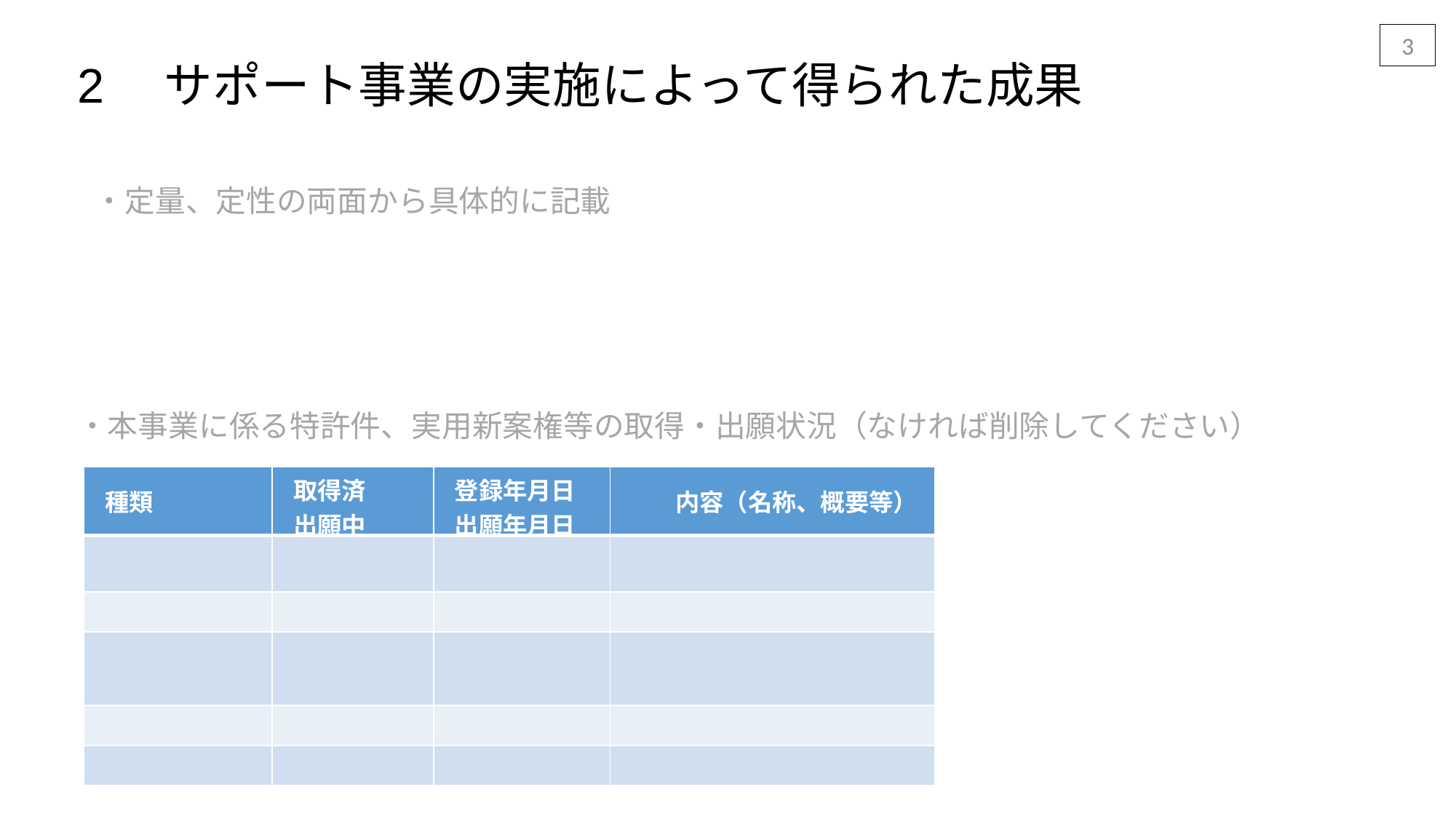

3
2　サポート事業の実施によって得られた成果

・定量、定性の両面から具体的に記載
・本事業に係る特許件、実用新案権等の取得・出願状況（なければ削除してください）
| 種類 | 取得済 出願中 | 登録年月日 出願年月日 | 内容（名称、概要等） |
| --- | --- | --- | --- |
|  |  |  |  |
|  |  |  |  |
|  |  |  |  |
|  |  |  |  |
|  |  |  |  |